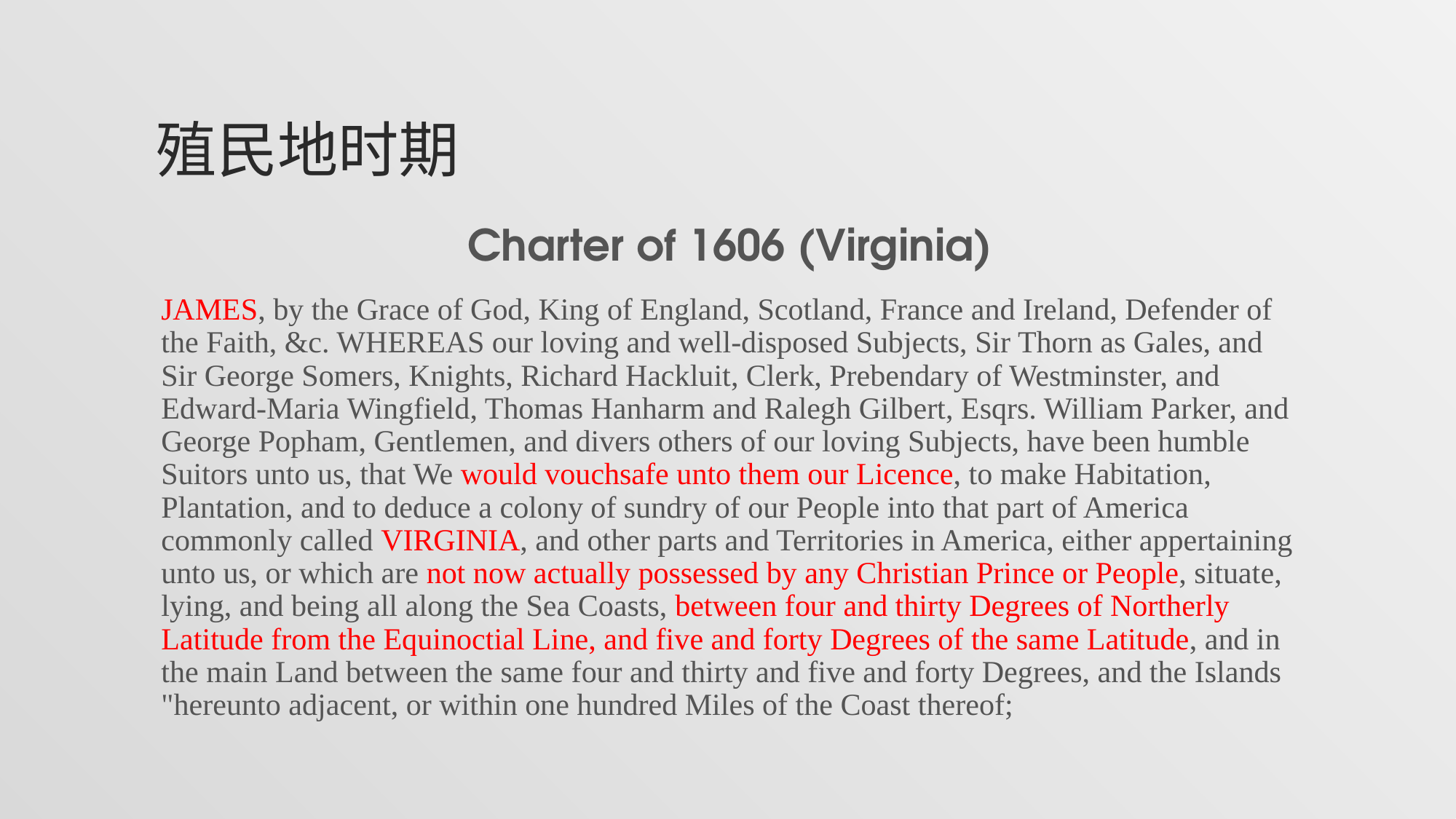

# 殖民地时期
Charter of 1606 (Virginia)
JAMES, by the Grace of God, King of England, Scotland, France and Ireland, Defender of the Faith, &c. WHEREAS our loving and well-disposed Subjects, Sir Thorn as Gales, and Sir George Somers, Knights, Richard Hackluit, Clerk, Prebendary of Westminster, and Edward-Maria Wingfield, Thomas Hanharm and Ralegh Gilbert, Esqrs. William Parker, and George Popham, Gentlemen, and divers others of our loving Subjects, have been humble Suitors unto us, that We would vouchsafe unto them our Licence, to make Habitation, Plantation, and to deduce a colony of sundry of our People into that part of America commonly called VIRGINIA, and other parts and Territories in America, either appertaining unto us, or which are not now actually possessed by any Christian Prince or People, situate, lying, and being all along the Sea Coasts, between four and thirty Degrees of Northerly Latitude from the Equinoctial Line, and five and forty Degrees of the same Latitude, and in the main Land between the same four and thirty and five and forty Degrees, and the Islands "hereunto adjacent, or within one hundred Miles of the Coast thereof;